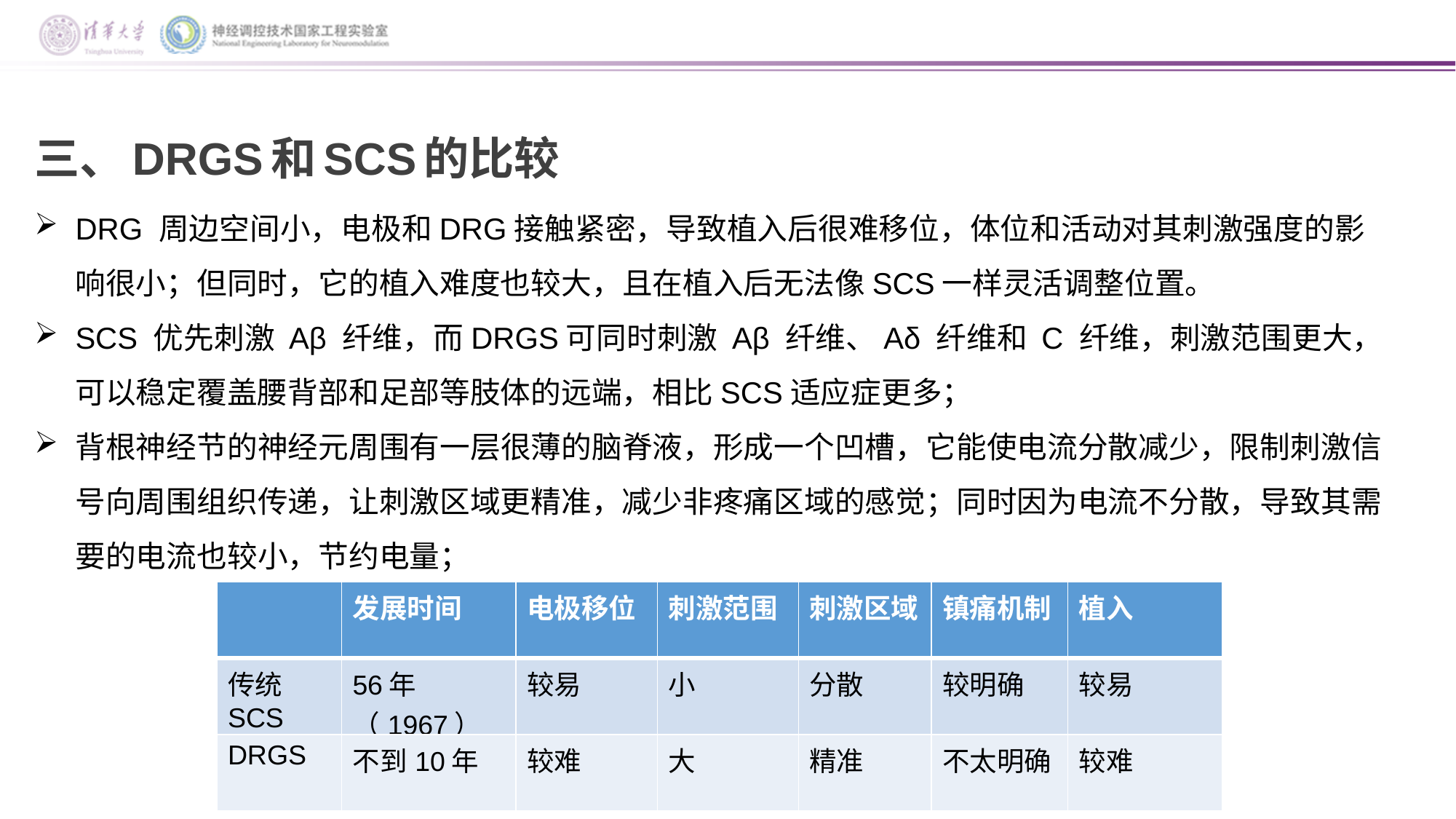

三、DRGS和SCS的比较

DRG 周边空间小，电极和DRG接触紧密，导致植入后很难移位，体位和活动对其刺激强度的影响很小；但同时，它的植入难度也较大，且在植入后无法像SCS一样灵活调整位置。
SCS 优先刺激 Aβ 纤维，而DRGS可同时刺激 Aβ 纤维、Aδ 纤维和 C 纤维，刺激范围更大，可以稳定覆盖腰背部和足部等肢体的远端，相比SCS适应症更多；
背根神经节的神经元周围有一层很薄的脑脊液，形成一个凹槽，它能使电流分散减少，限制刺激信号向周围组织传递，让刺激区域更精准，减少非疼痛区域的感觉；同时因为电流不分散，导致其需要的电流也较小，节约电量；
|  | 发展时间 | 电极移位 | 刺激范围 | 刺激区域 | 镇痛机制 | 植入 |
| --- | --- | --- | --- | --- | --- | --- |
| 传统SCS | 56年（1967） | 较易 | 小 | 分散 | 较明确 | 较易 |
| DRGS | 不到10年 | 较难 | 大 | 精准 | 不太明确 | 较难 |